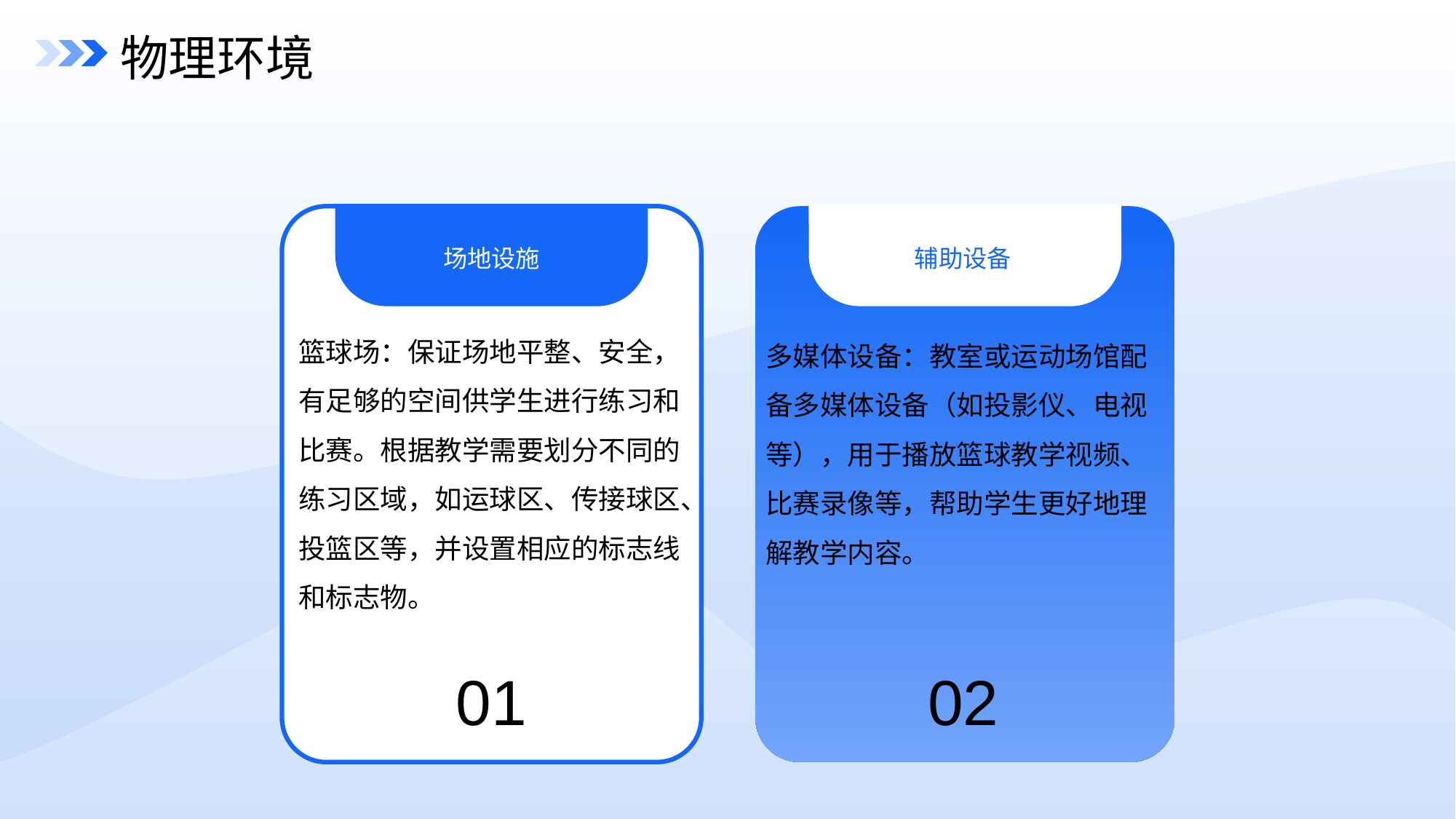

物理环境

场地设施
辅助设备
篮球场：保证场地平整、安全，有足够的空间供学生进行练习和比赛。根据教学需要划分不同的练习区域，如运球区、传接球区、投篮区等，并设置相应的标志线和标志物。
多媒体设备：教室或运动场馆配备多媒体设备（如投影仪、电视等），用于播放篮球教学视频、比赛录像等，帮助学生更好地理解教学内容。
01
02